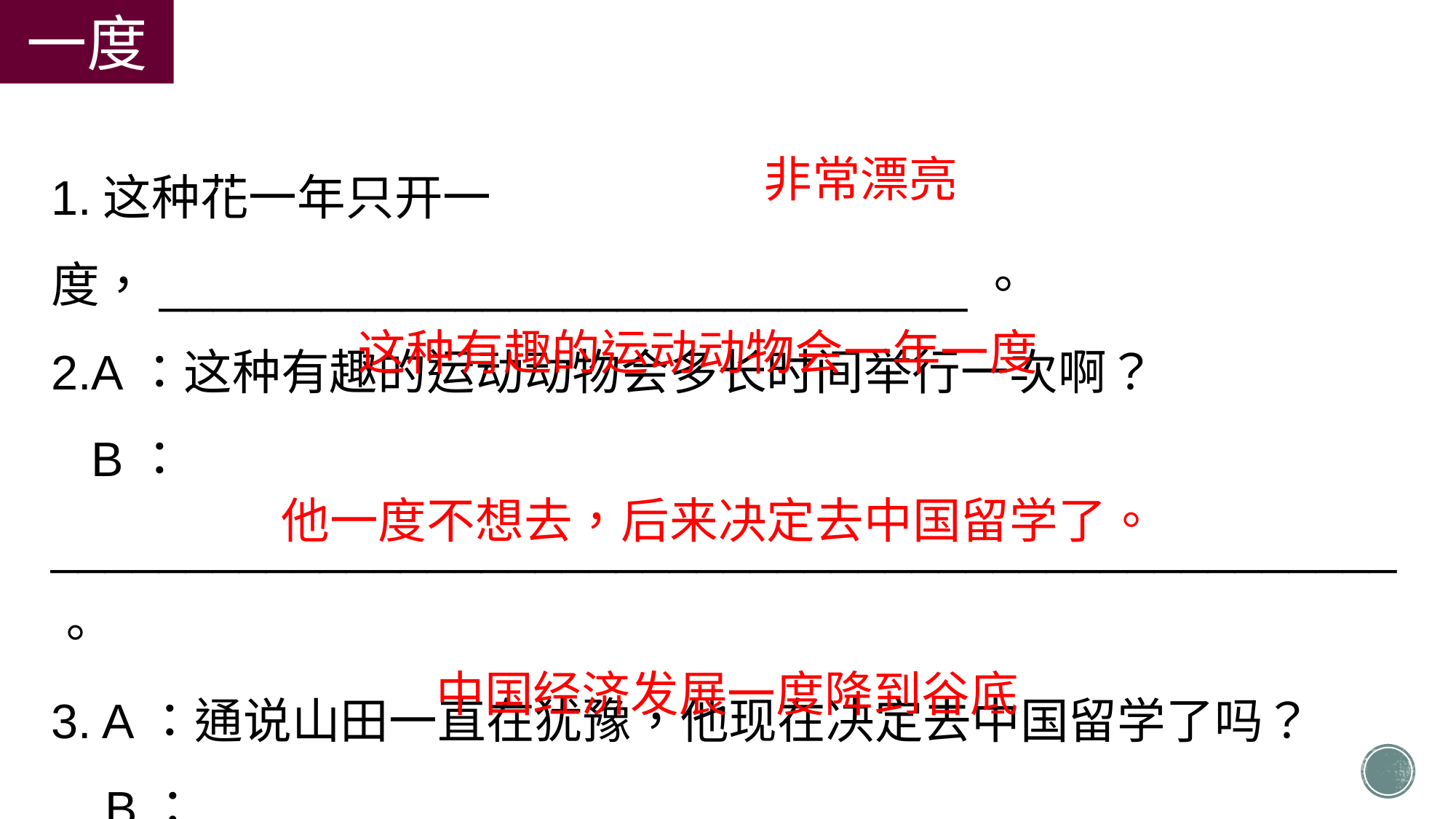

一度
1.这种花一年只开一度，______________________________。
2.A：这种有趣的运动动物会多长时间举行一次啊？
   B：__________________________________________________。
3. A：通说山田一直在犹豫，他现在决定去中国留学了吗？
    B：__________________________________________________。
4. A：你知道1949年以后，中国的经济发展经历了哪些低谷吗？
    B：__________________________________________________。
非常漂亮
这种有趣的运动动物会一年一度
他一度不想去，后来决定去中国留学了。
中国经济发展一度降到谷底